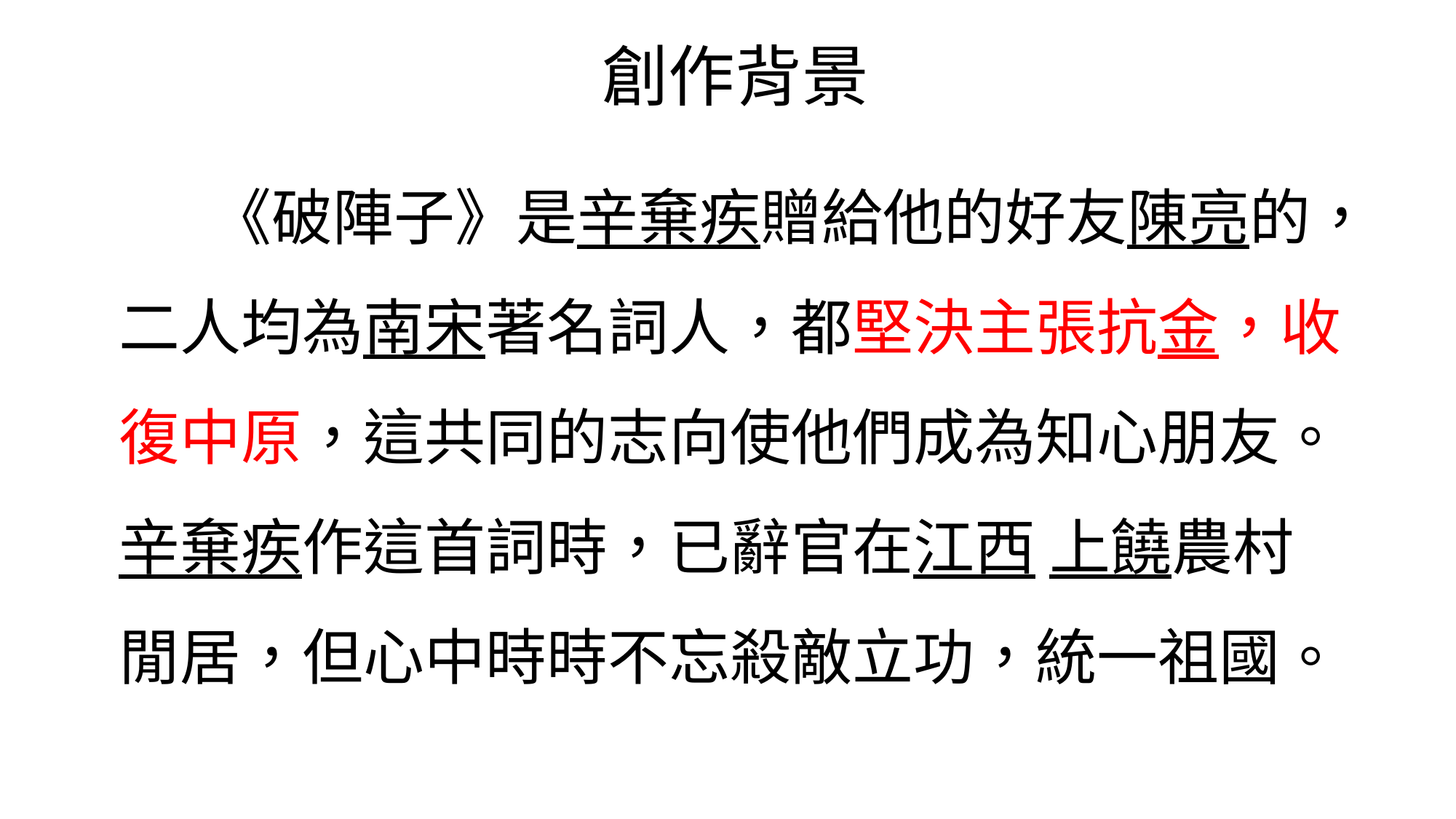

# 創作背景
	《破陣子》是辛棄疾贈給他的好友陳亮的，二人均為南宋著名詞人，都堅決主張抗金，收復中原，這共同的志向使他們成為知心朋友。辛棄疾作這首詞時，已辭官在江西 上饒農村閒居，但心中時時不忘殺敵立功，統一祖國。